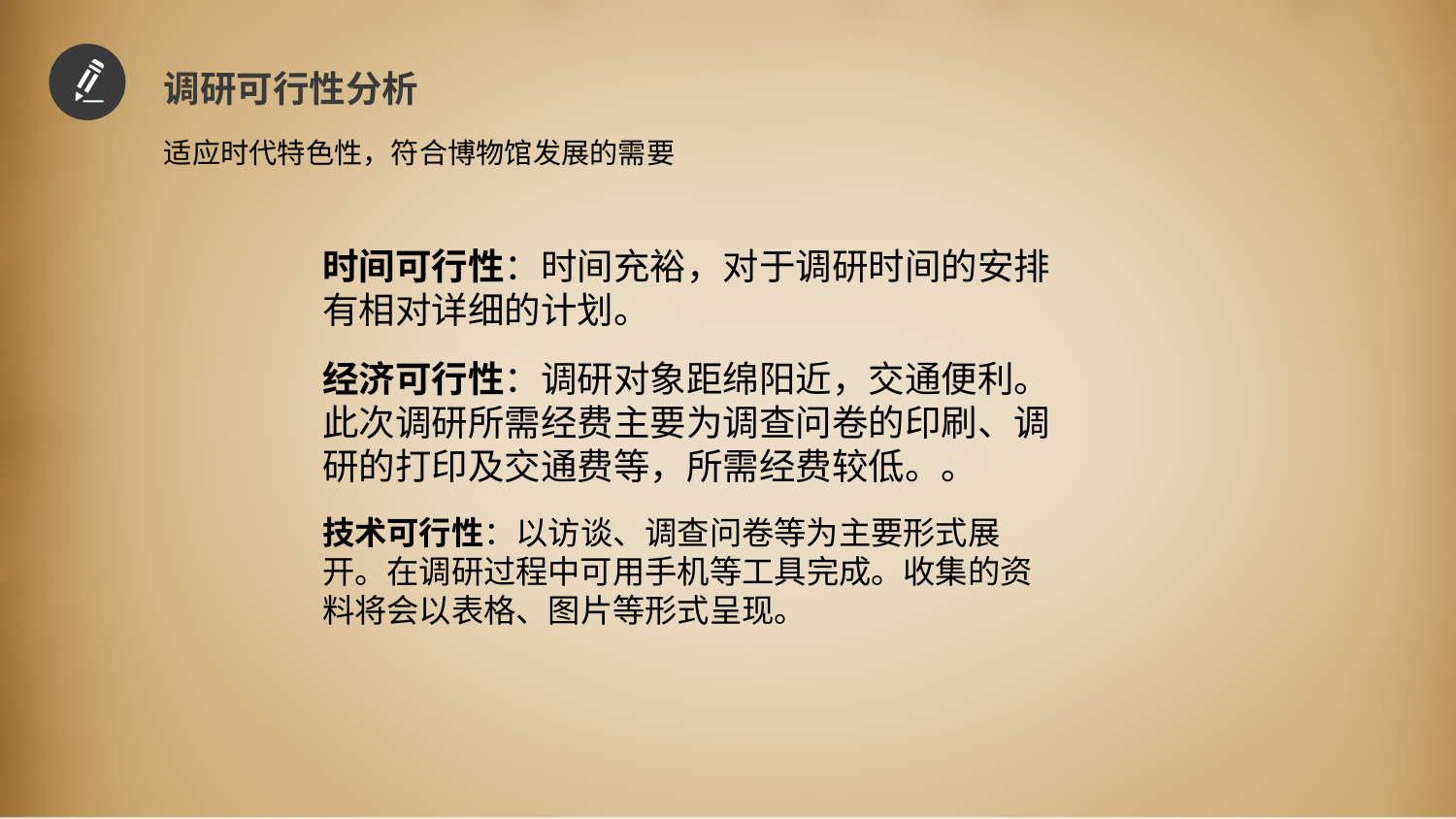

调研可行性分析
适应时代特色性，符合博物馆发展的需要
时间可行性：时间充裕，对于调研时间的安排有相对详细的计划。
经济可行性：调研对象距绵阳近，交通便利。此次调研所需经费主要为调查问卷的印刷、调研的打印及交通费等，所需经费较低。。
技术可行性：以访谈、调查问卷等为主要形式展开。在调研过程中可用手机等工具完成。收集的资料将会以表格、图片等形式呈现。